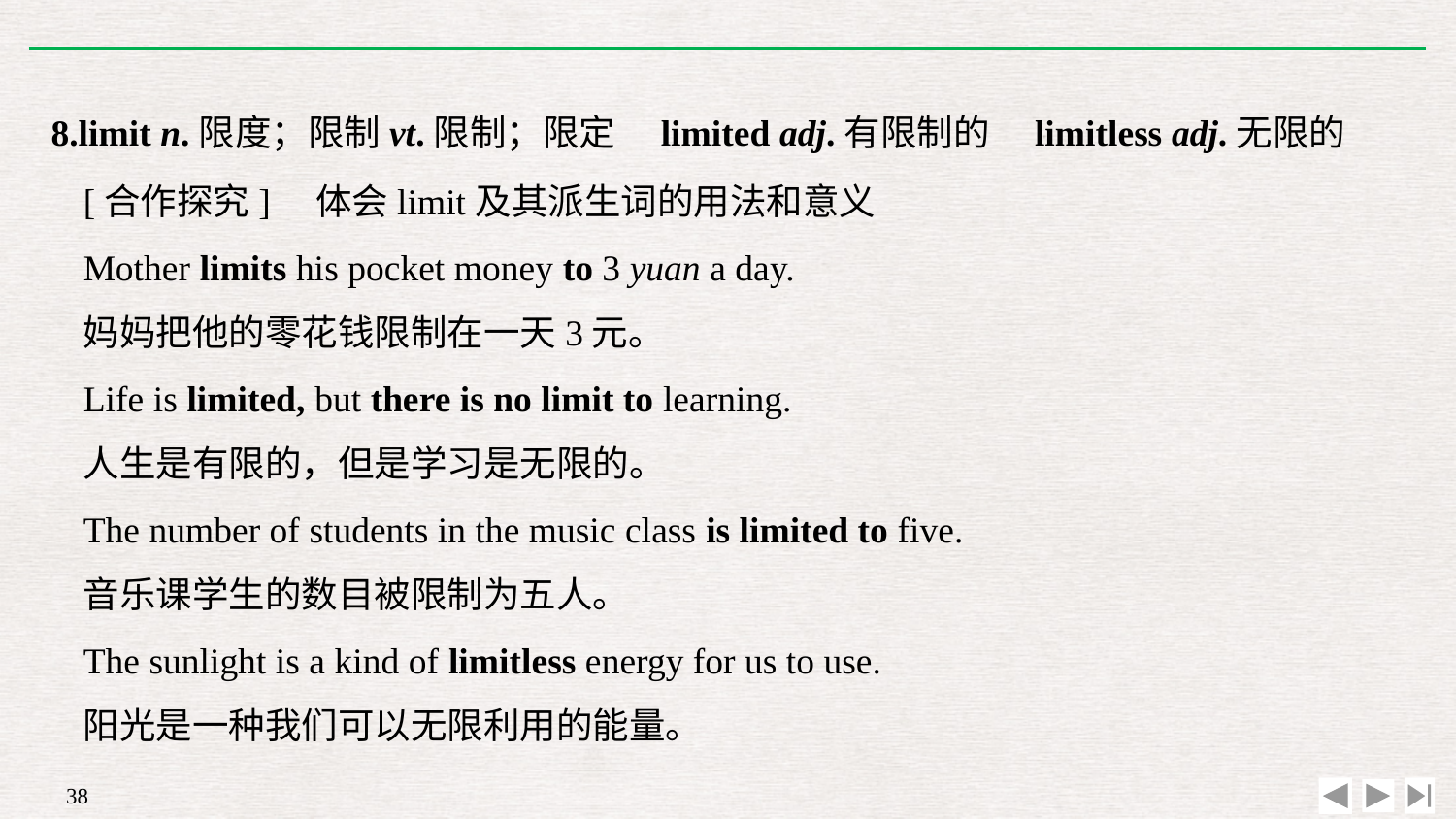

8.limit n.限度；限制vt.限制；限定　limited adj.有限制的　limitless adj.无限的
[合作探究]　体会limit及其派生词的用法和意义
Mother limits his pocket money to 3 yuan a day.
妈妈把他的零花钱限制在一天3元。
Life is limited, but there is no limit to learning.
人生是有限的，但是学习是无限的。
The number of students in the music class is limited to five.
音乐课学生的数目被限制为五人。
The sunlight is a kind of limitless energy for us to use.
阳光是一种我们可以无限利用的能量。